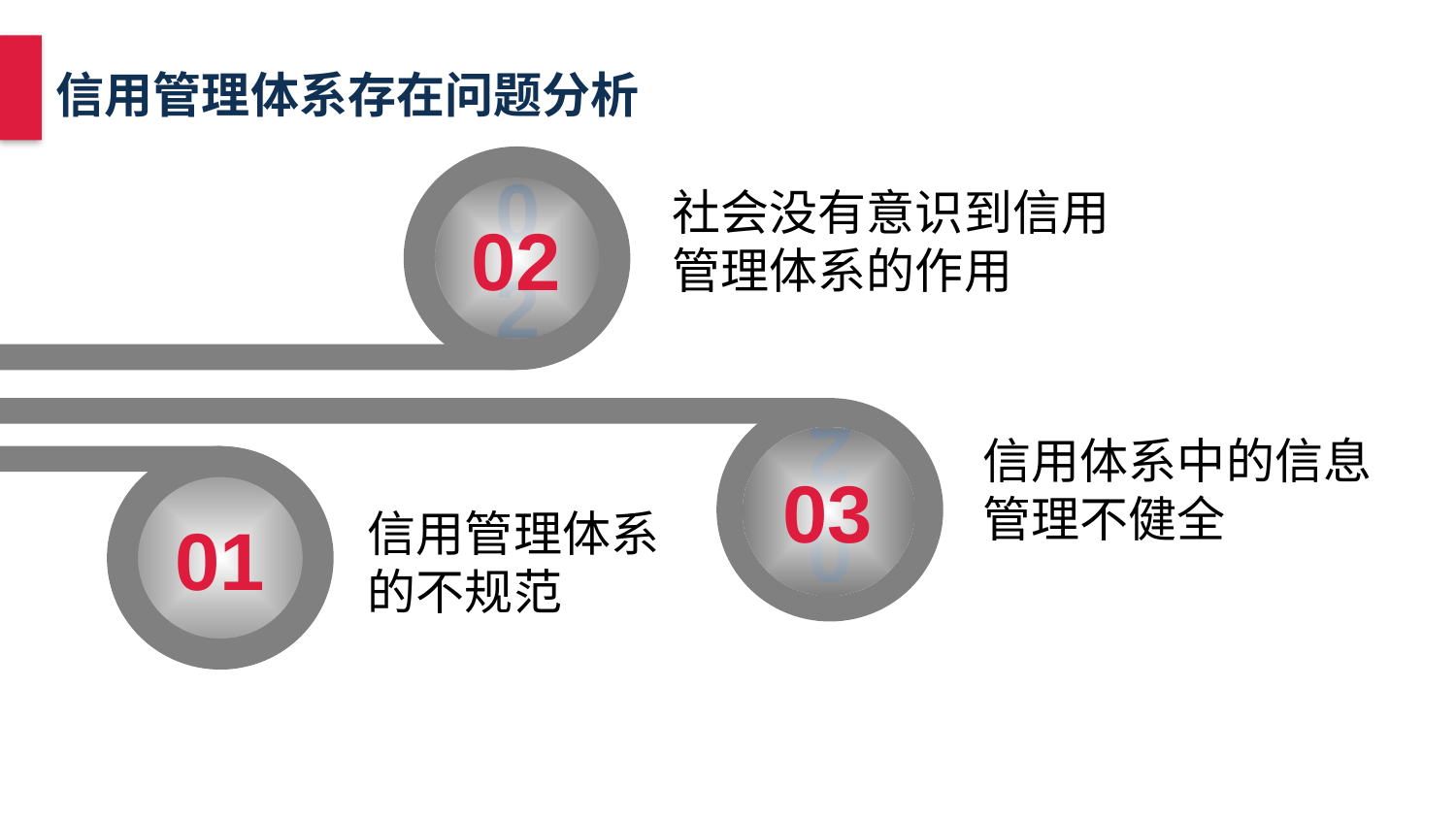

信用管理体系存在问题分析

社会没有意识到信用管理体系的作用
02
02

02
信用体系中的信息管理不健全

03

01
信用管理体系的不规范